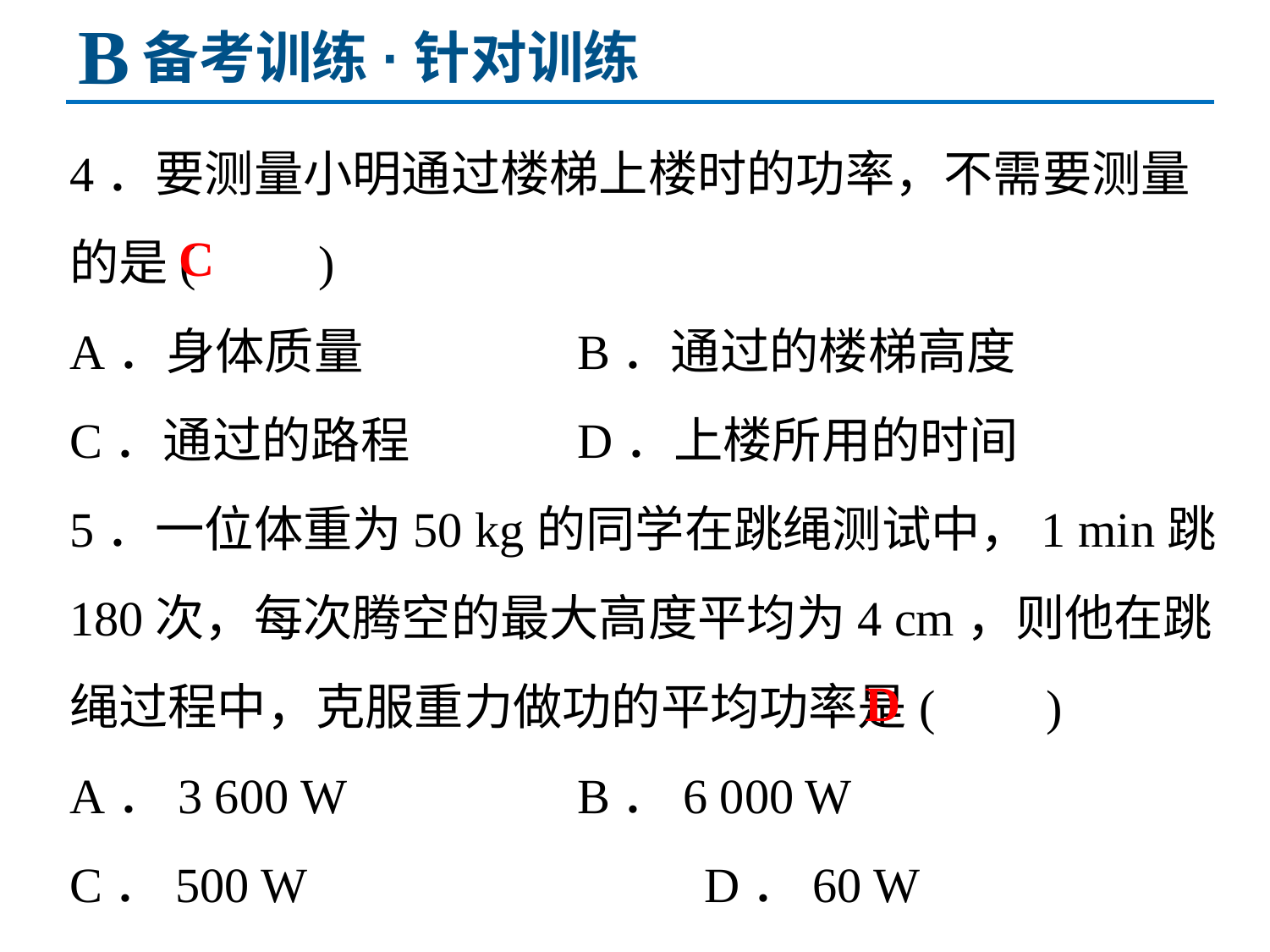

B
备考训练·针对训练
4．要测量小明通过楼梯上楼时的功率，不需要测量的是(          )
A．身体质量　  		B．通过的楼梯高度
C．通过的路程  		D．上楼所用的时间
5．一位体重为50 kg的同学在跳绳测试中，1 min跳180次，每次腾空的最大高度平均为4 cm，则他在跳绳过程中，克服重力做功的平均功率是(         )
A．3 600 W  		B．6 000 W
C．500 W  			D．60 W
C
D